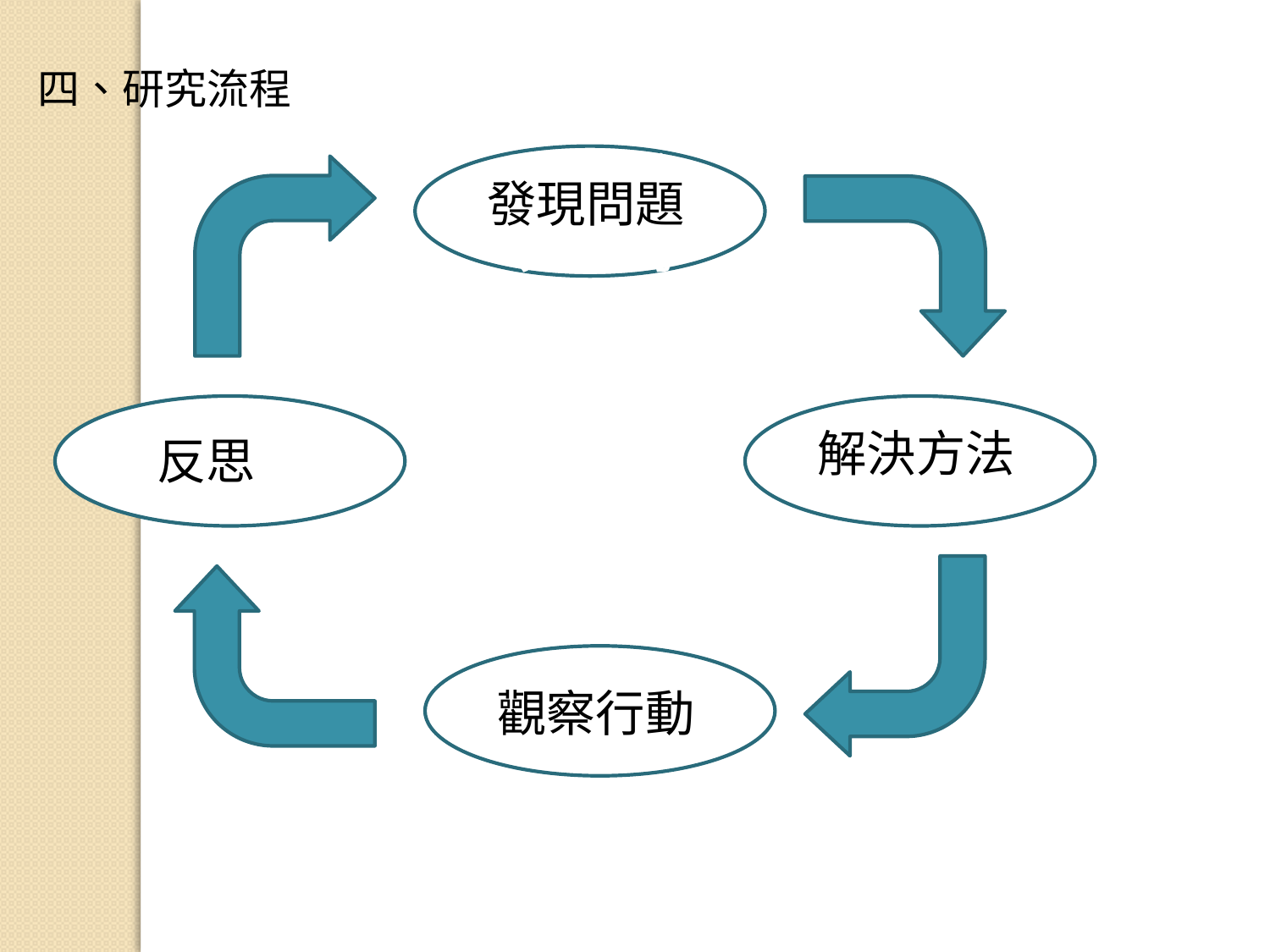

四、研究流程
發現問發現問題發發現現問發現問題題

發現問題

反思

解決方法
反思
反思

觀察行動